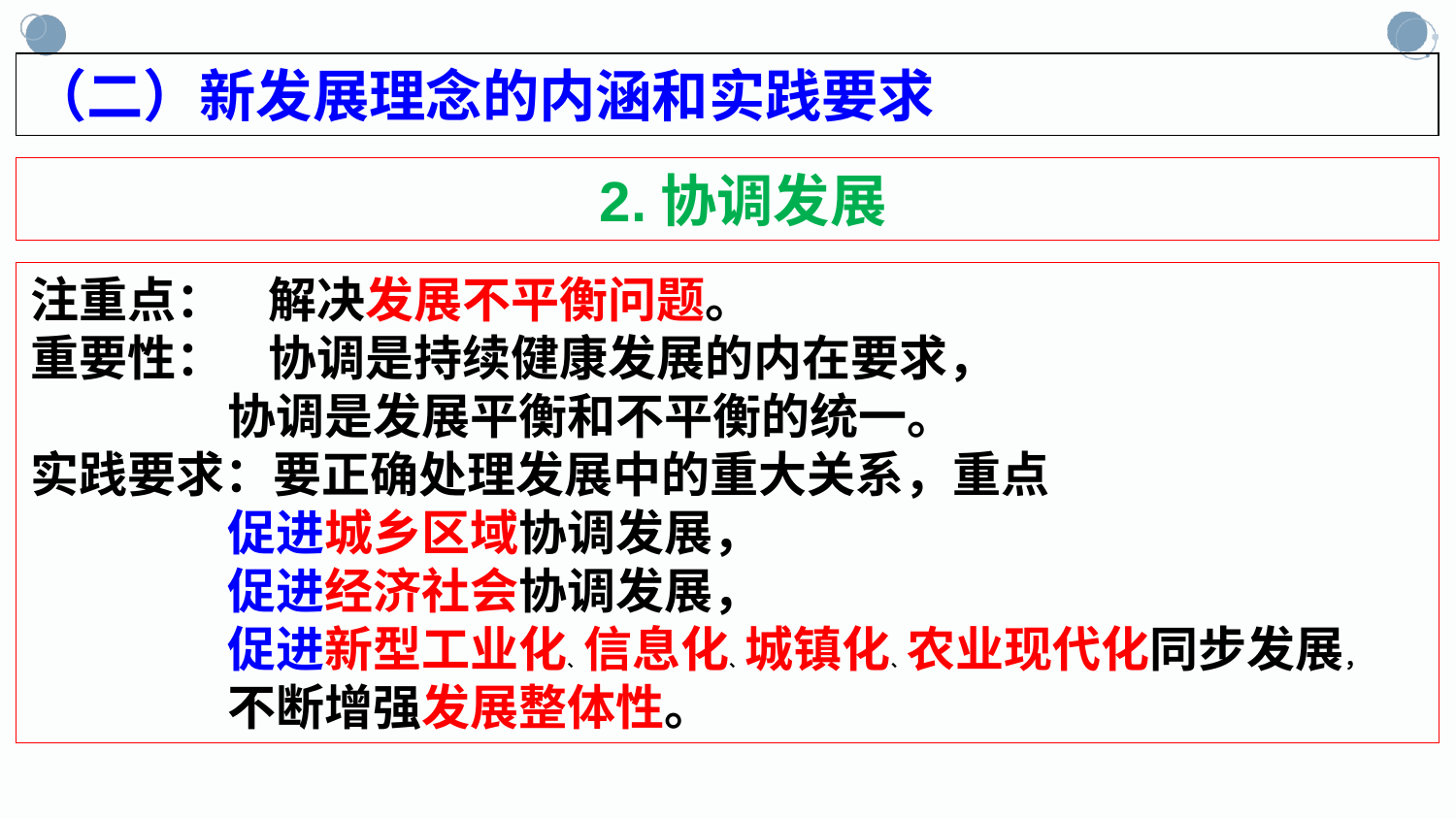

（二）新发展理念的内涵和实践要求
  2.协调发展
注重点：    解决发展不平衡问题。
重要性：    协调是持续健康发展的内在要求，
                 协调是发展平衡和不平衡的统一。
实践要求：要正确处理发展中的重大关系，重点
                 促进城乡区域协调发展，
                 促进经济社会协调发展，
                 促进新型工业化、信息化、城镇化、农业现代化同步发展，
                 不断增强发展整体性。